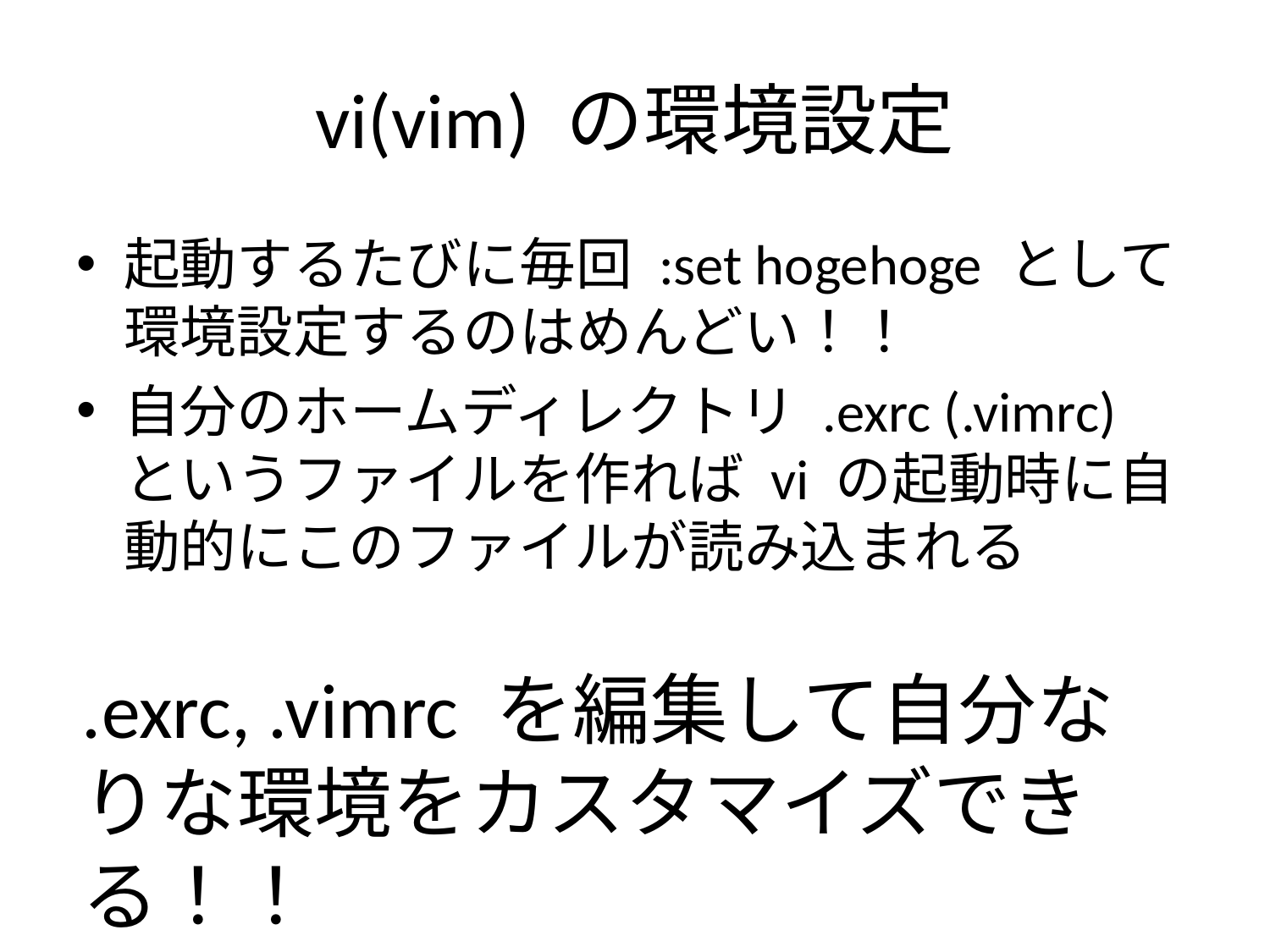

# vi(vim) の環境設定
起動するたびに毎回 :set hogehoge として環境設定するのはめんどい！！
自分のホームディレクトリ .exrc (.vimrc) というファイルを作れば vi の起動時に自動的にこのファイルが読み込まれる
.exrc, .vimrc を編集して自分なりな環境をカスタマイズできる！！